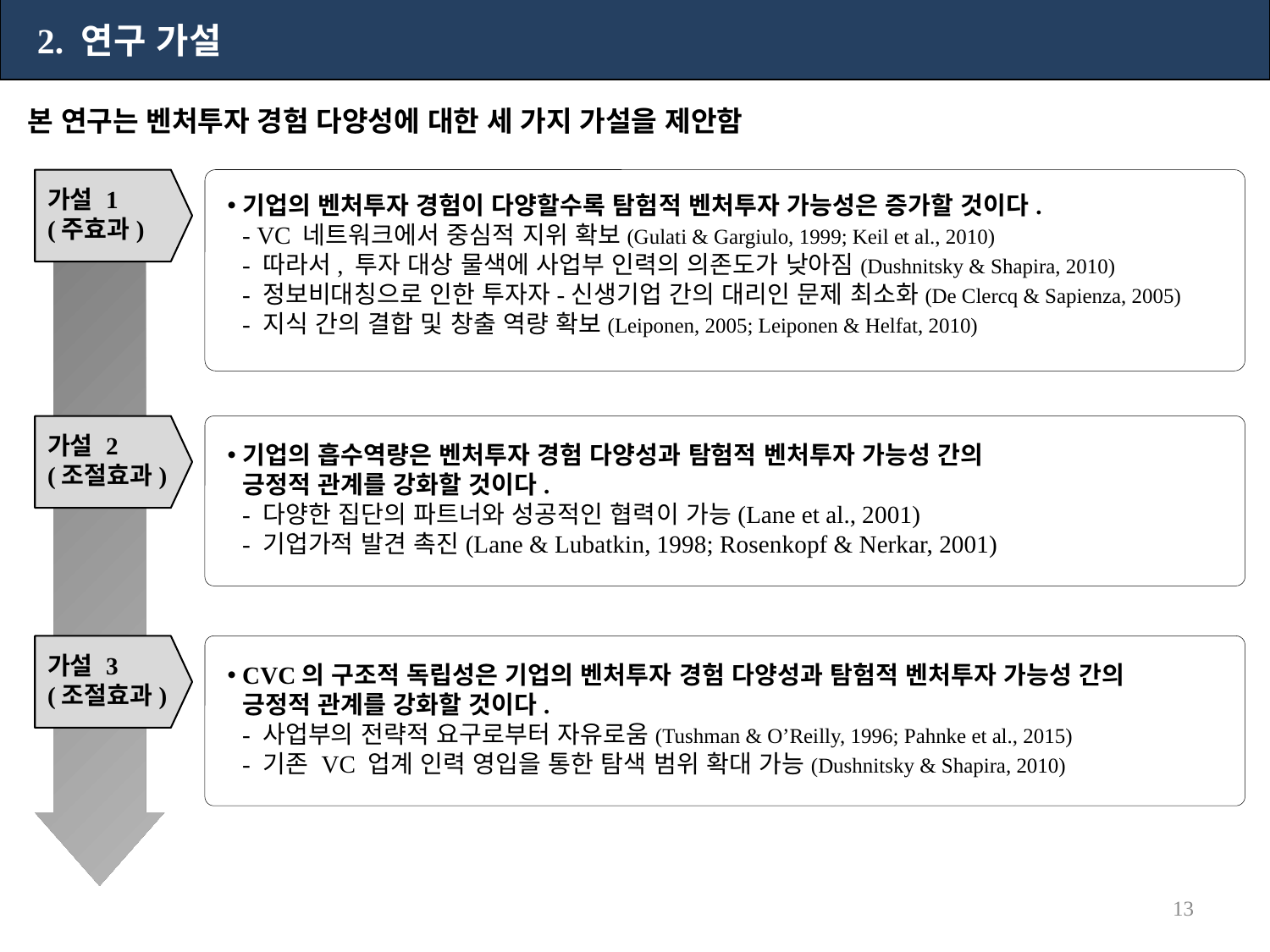

2. 연구 가설
본 연구는 벤처투자 경험 다양성에 대한 세 가지 가설을 제안함

가설 1
(주효과)
기업의 벤처투자 경험이 다양할수록 탐험적 벤처투자 가능성은 증가할 것이다.
- VC 네트워크에서 중심적 지위 확보(Gulati & Gargiulo, 1999; Keil et al., 2010)
- 따라서, 투자 대상 물색에 사업부 인력의 의존도가 낮아짐(Dushnitsky & Shapira, 2010)
- 정보비대칭으로 인한 투자자-신생기업 간의 대리인 문제 최소화(De Clercq & Sapienza, 2005)
- 지식 간의 결합 및 창출 역량 확보(Leiponen, 2005; Leiponen & Helfat, 2010)

가설 2
(조절효과)
기업의 흡수역량은 벤처투자 경험 다양성과 탐험적 벤처투자 가능성 간의
긍정적 관계를 강화할 것이다.
- 다양한 집단의 파트너와 성공적인 협력이 가능(Lane et al., 2001)
- 기업가적 발견 촉진(Lane & Lubatkin, 1998; Rosenkopf & Nerkar, 2001)

가설 3
(조절효과)
CVC의 구조적 독립성은 기업의 벤처투자 경험 다양성과 탐험적 벤처투자 가능성 간의
긍정적 관계를 강화할 것이다.
- 사업부의 전략적 요구로부터 자유로움(Tushman & O’Reilly, 1996; Pahnke et al., 2015)
- 기존 VC 업계 인력 영입을 통한 탐색 범위 확대 가능(Dushnitsky & Shapira, 2010)
13